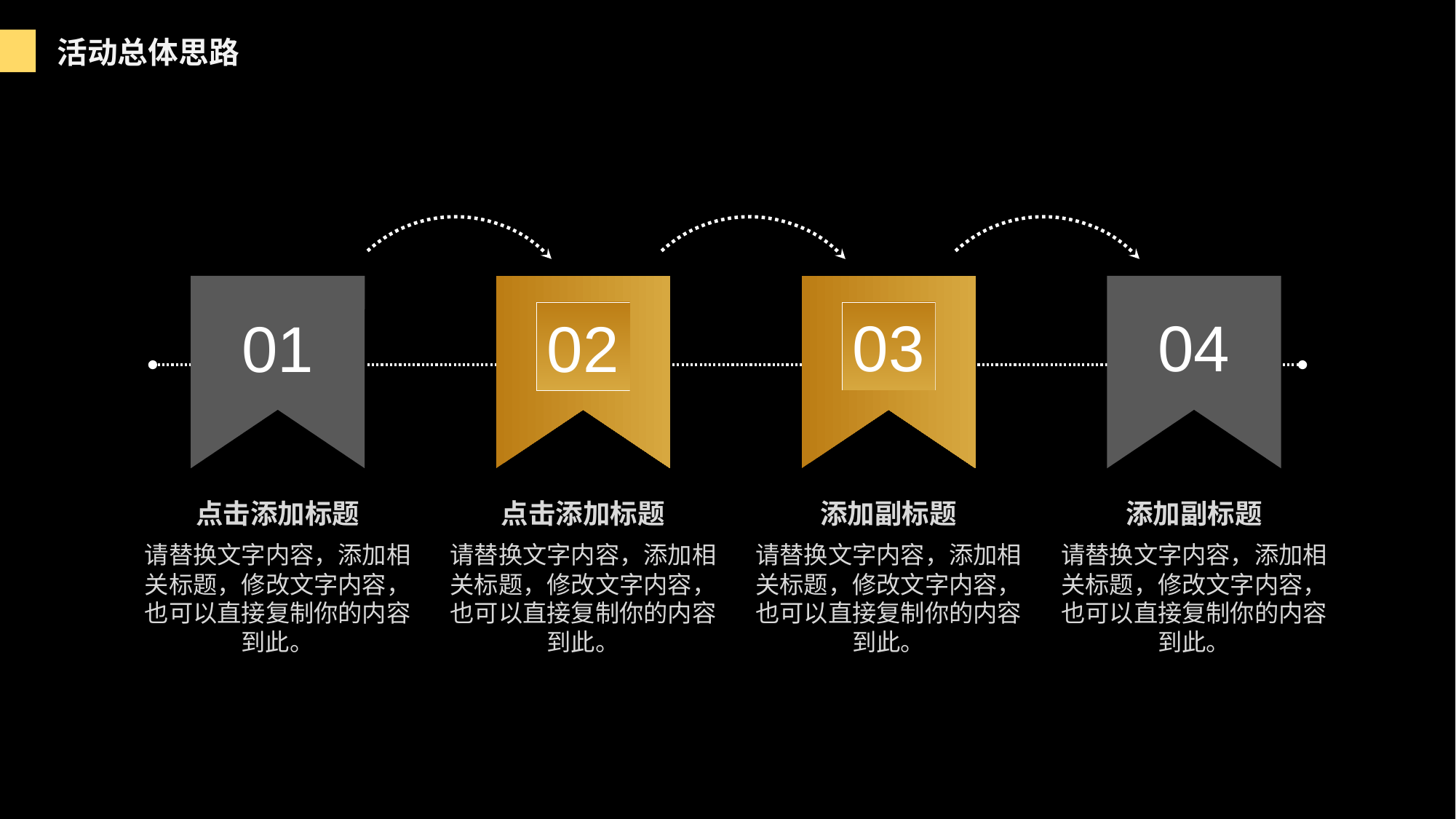

活动总体思路

04

03

01

02
点击添加标题
请替换文字内容，添加相关标题，修改文字内容，也可以直接复制你的内容到此。
添加副标题
请替换文字内容，添加相关标题，修改文字内容，也可以直接复制你的内容到此。
添加副标题
请替换文字内容，添加相关标题，修改文字内容，也可以直接复制你的内容到此。
点击添加标题
请替换文字内容，添加相关标题，修改文字内容，也可以直接复制你的内容到此。